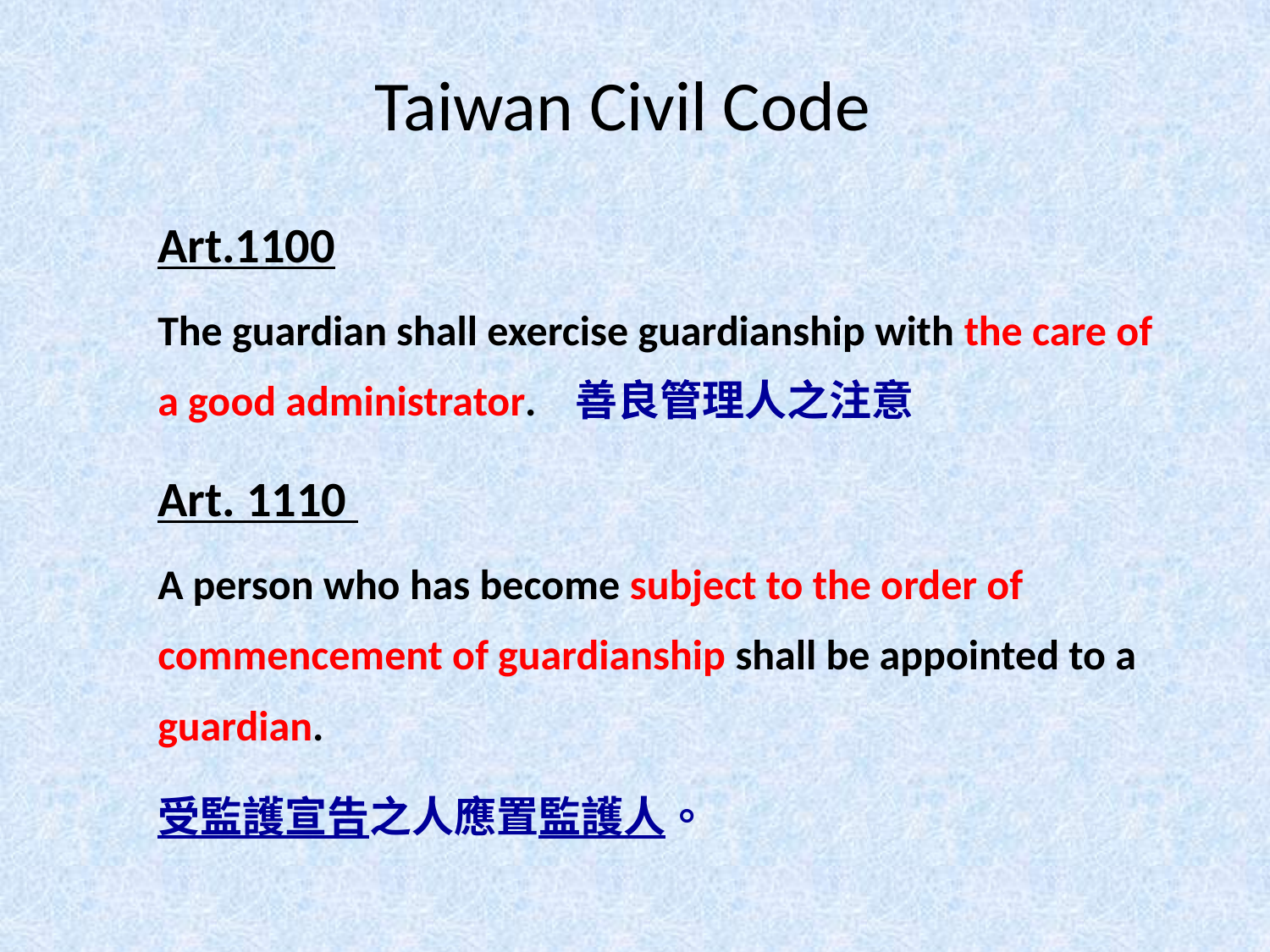

# Taiwan Civil Code
Art.1100
The guardian shall exercise guardianship with the care of a good administrator.   善良管理人之注意
Art. 1110
A person who has become subject to the order of commencement of guardianship shall be appointed to a guardian.
受監護宣告之人應置監護人。